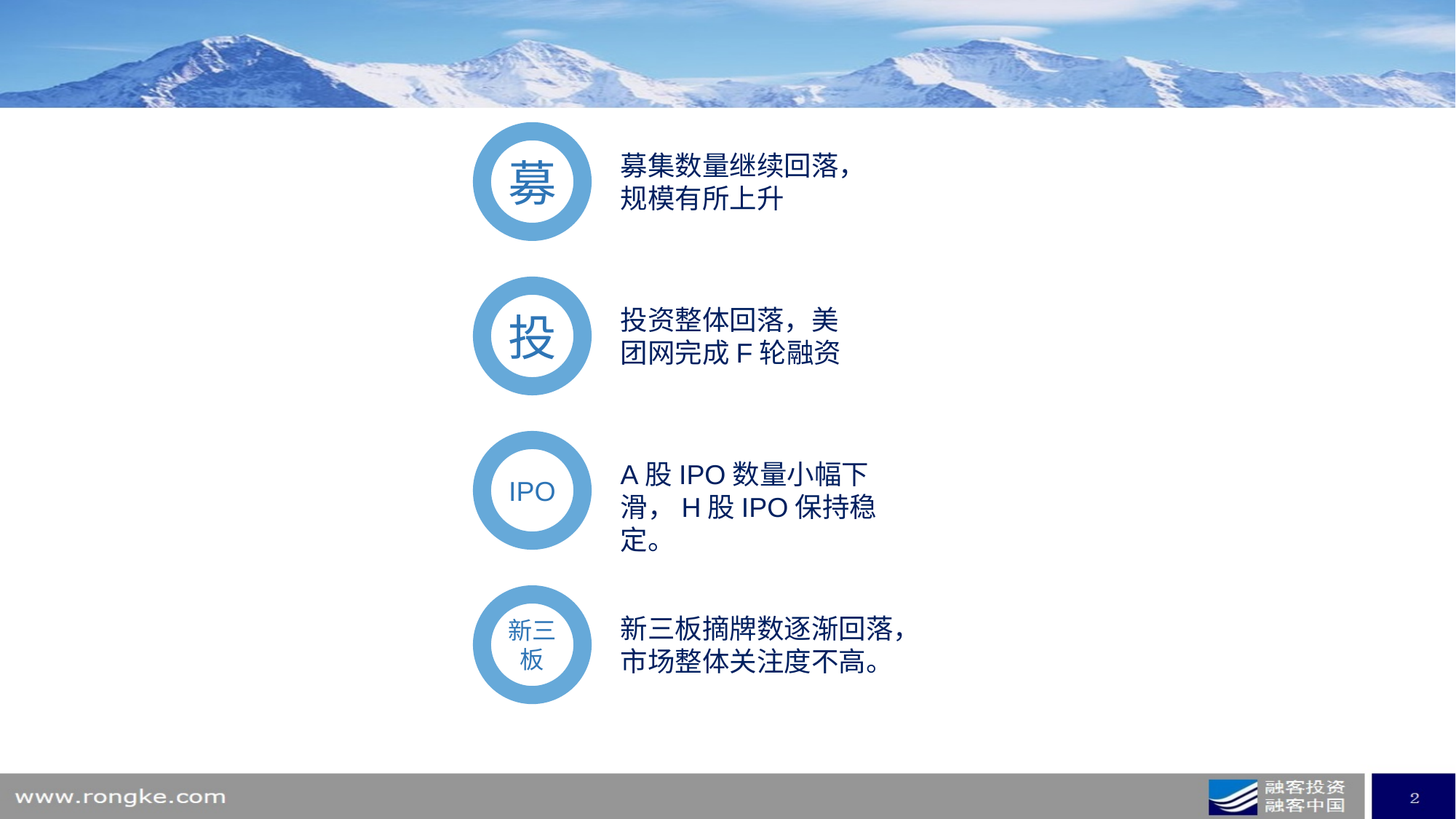

募
募集数量继续回落，规模有所上升
投
投资整体回落，美团网完成F轮融资
IPO
A股IPO数量小幅下滑，H股IPO保持稳定。
新三板
新三板摘牌数逐渐回落，市场整体关注度不高。